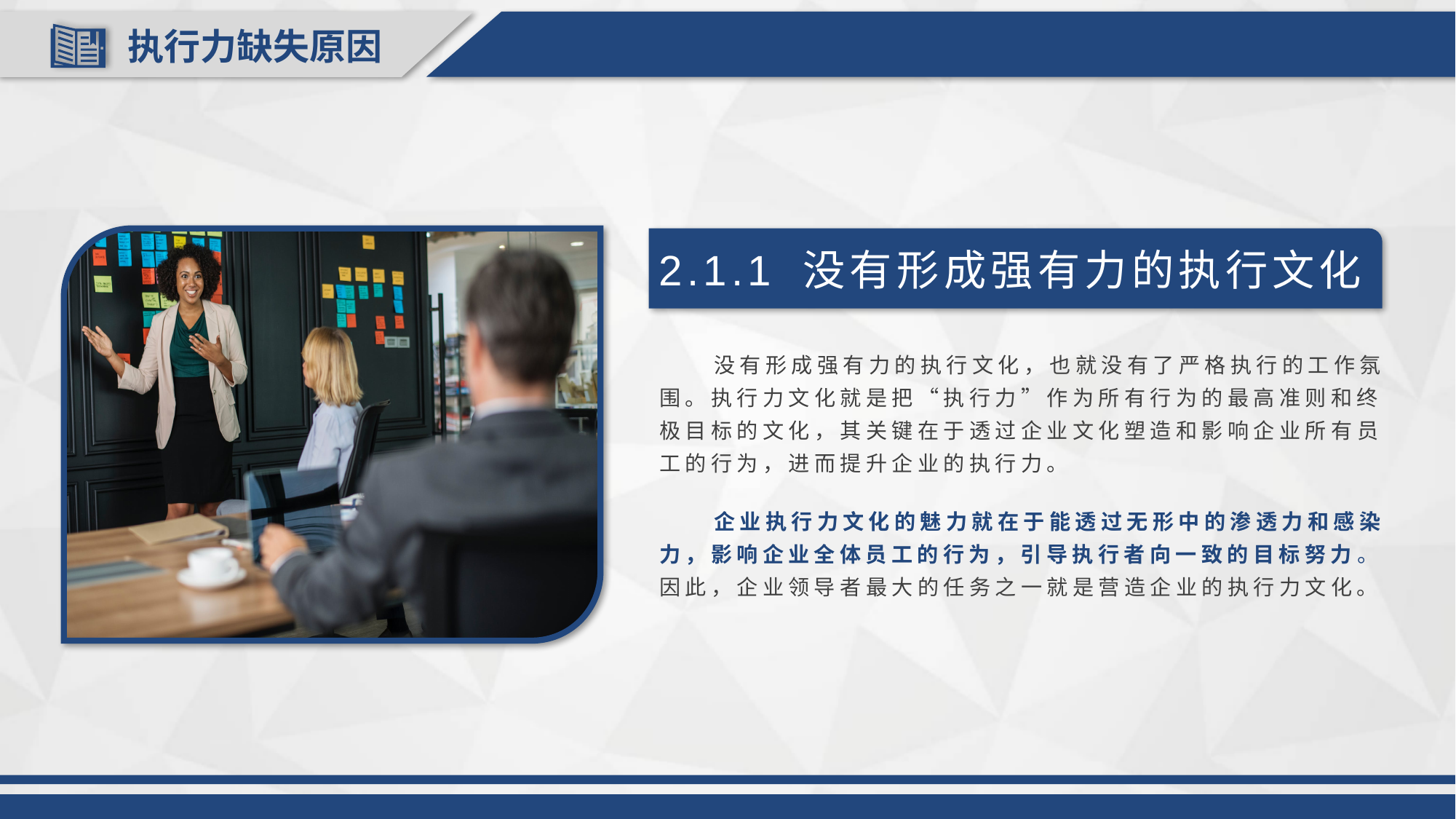

执行力缺失原因

2.1.1 没有形成强有力的执行文化
没有形成强有力的执行文化，也就没有了严格执行的工作氛围。执行力文化就是把“执行力”作为所有行为的最高准则和终极目标的文化，其关键在于透过企业文化塑造和影响企业所有员工的行为，进而提升企业的执行力。
企业执行力文化的魅力就在于能透过无形中的渗透力和感染力，影响企业全体员工的行为，引导执行者向一致的目标努力。因此，企业领导者最大的任务之一就是营造企业的执行力文化。